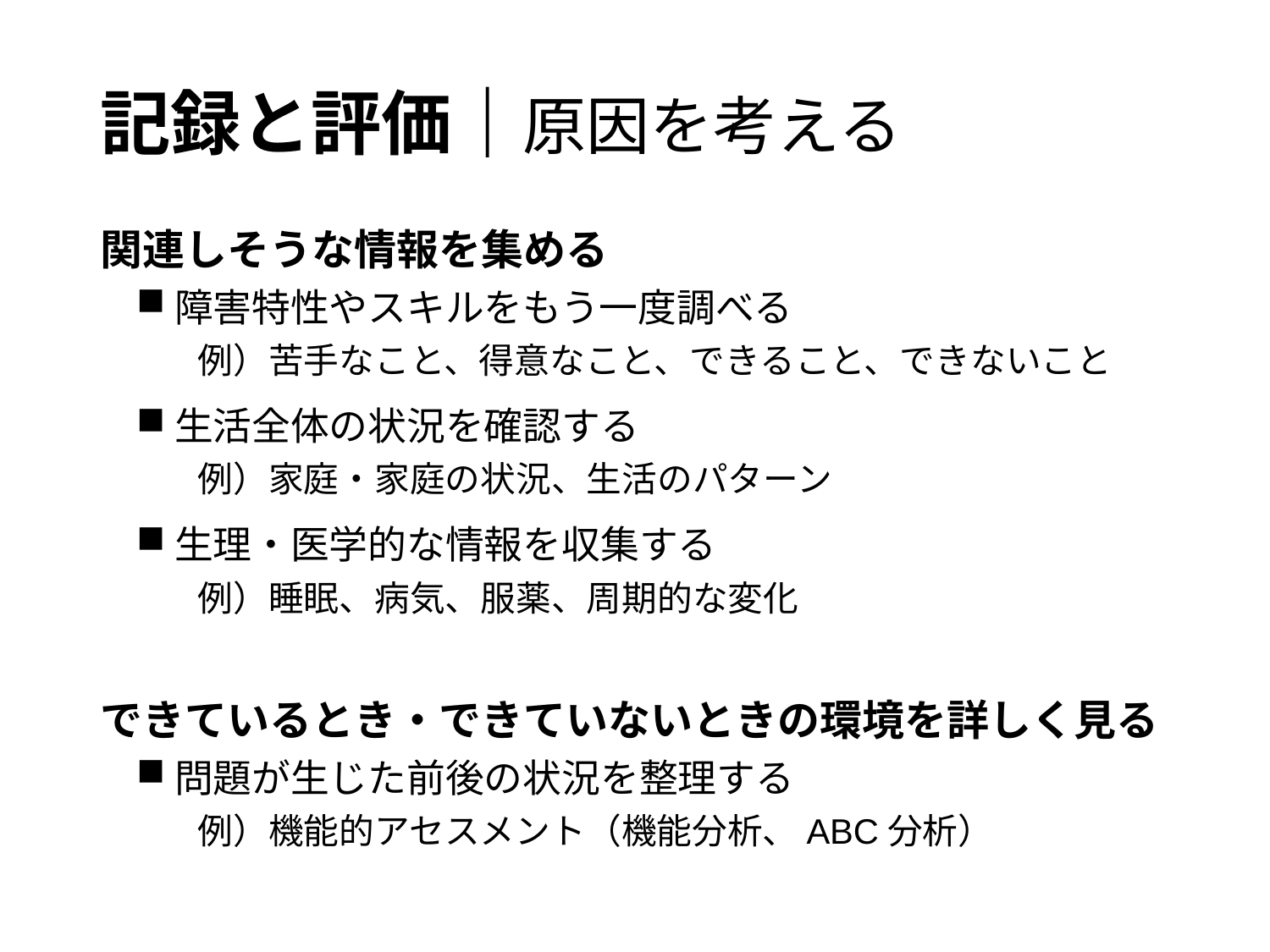

# 記録と評価｜原因を考える
関連しそうな情報を集める
障害特性やスキルをもう一度調べる
　例）苦手なこと、得意なこと、できること、できないこと
生活全体の状況を確認する
　例）家庭・家庭の状況、生活のパターン
生理・医学的な情報を収集する
　例）睡眠、病気、服薬、周期的な変化

できているとき・できていないときの環境を詳しく見る
問題が生じた前後の状況を整理する
　例）機能的アセスメント（機能分析、ABC分析）